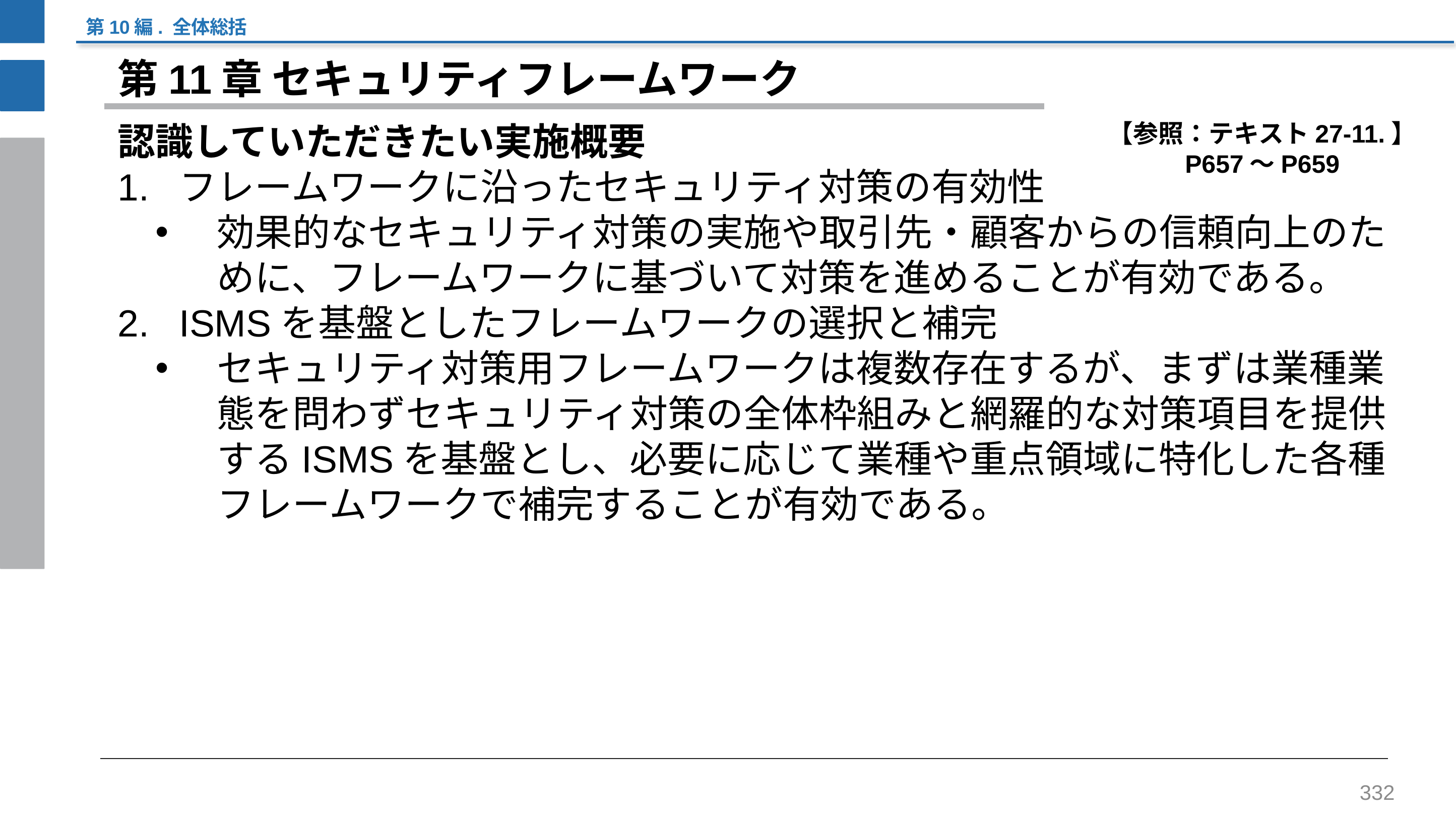

第10編. 全体総括
第11章 セキュリティフレームワーク
認識していただきたい実施概要
フレームワークに沿ったセキュリティ対策の有効性
効果的なセキュリティ対策の実施や取引先・顧客からの信頼向上のために、フレームワークに基づいて対策を進めることが有効である。
ISMSを基盤としたフレームワークの選択と補完
セキュリティ対策用フレームワークは複数存在するが、まずは業種業態を問わずセキュリティ対策の全体枠組みと網羅的な対策項目を提供するISMSを基盤とし、必要に応じて業種や重点領域に特化した各種フレームワークで補完することが有効である。
【参照：テキスト27-11.】
P657～P659
332